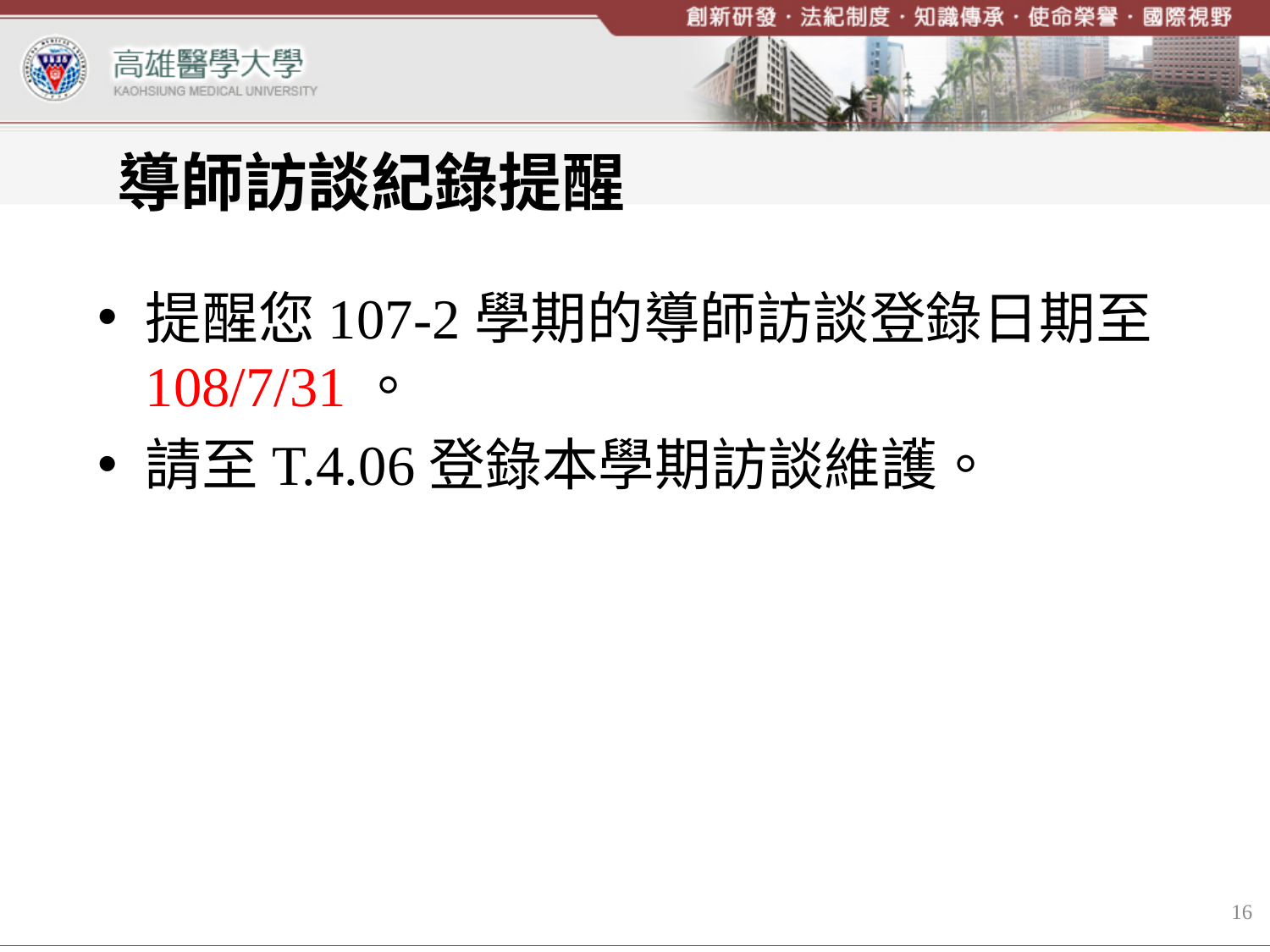

# 導師訪談紀錄提醒
提醒您107-2學期的導師訪談登錄日期至108/7/31。
請至T.4.06登錄本學期訪談維護。
16